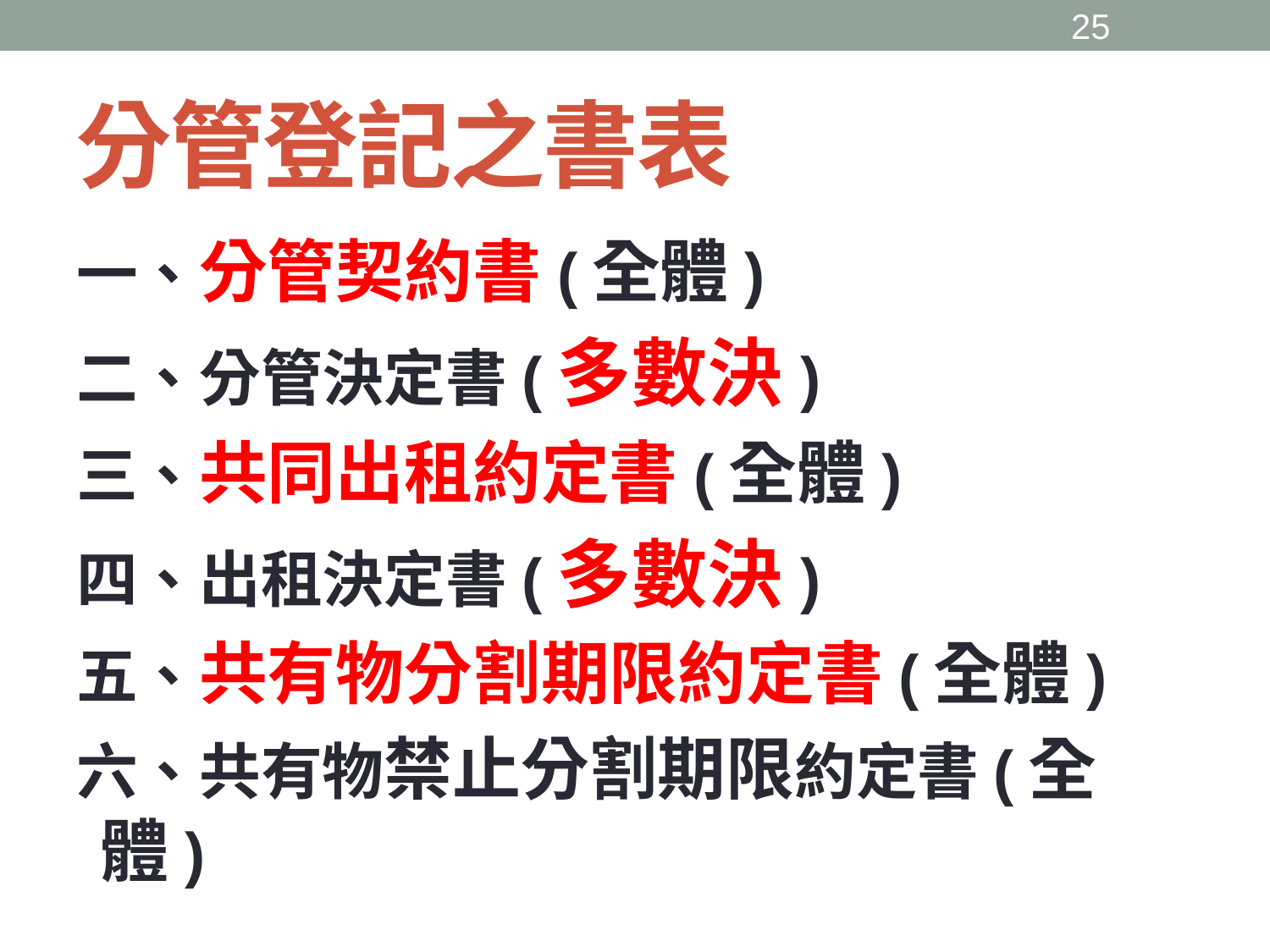

25
# 分管登記之書表
一、分管契約書(全體)
二、分管決定書(多數決)
三、共同出租約定書(全體)
四、出租決定書(多數決)
五、共有物分割期限約定書(全體)
六、共有物禁止分割期限約定書(全體)